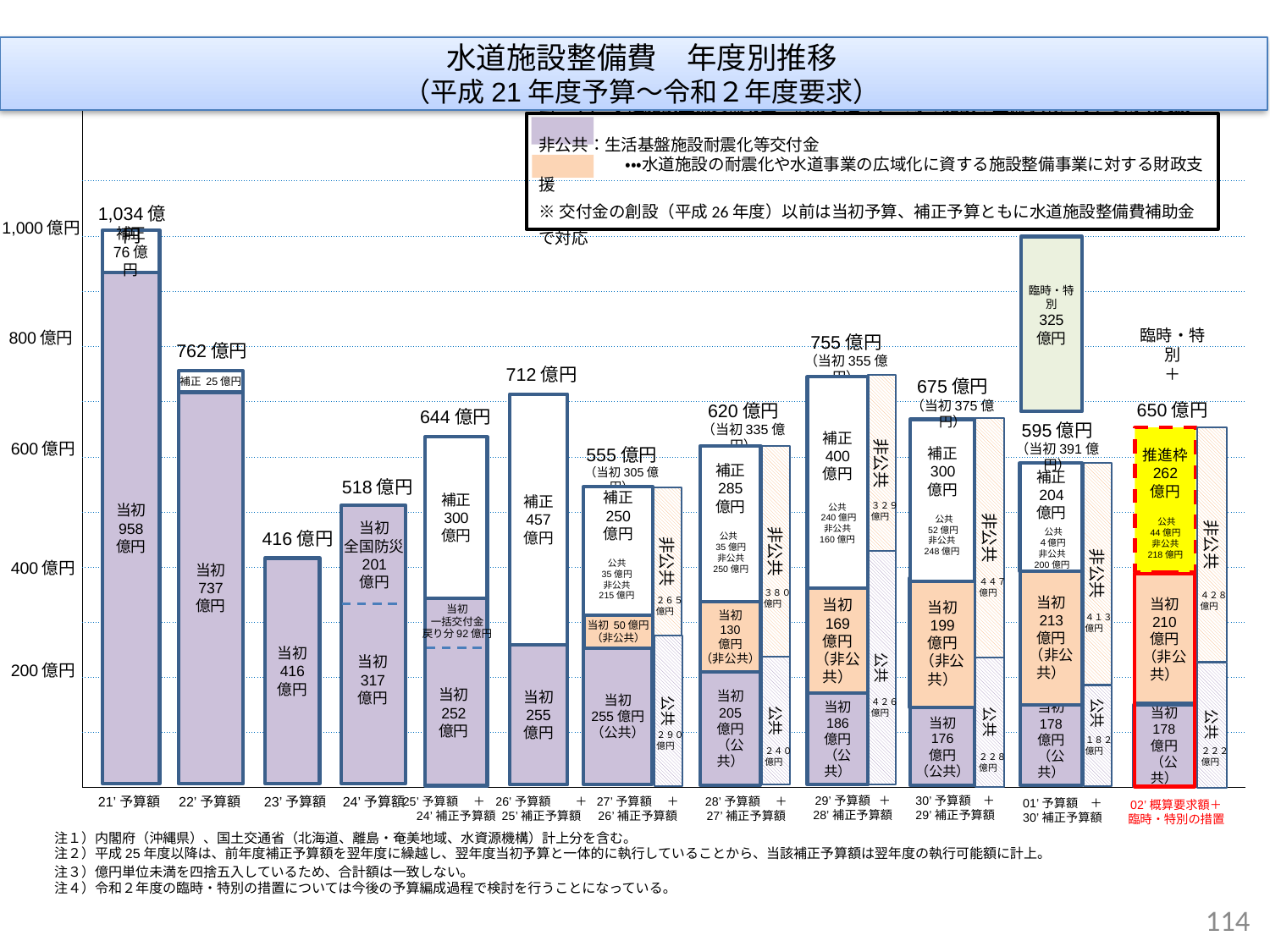

|  |
| --- |
|  |
|  |
|  |
|  |
|  |
|  |
|  |
|  |
|  |
|  |
|  |
# 水道施設整備費　年度別推移 （平成21年度予算～令和２年度要求）

公　  共：水道施設整備費補助金・・・簡易水道やダム等の施設の整備事業に対する財政支援

非公共：生活基盤施設耐震化等交付金
　　　　　 ・・・水道施設の耐震化や水道事業の広域化に資する施設整備事業に対する財政支援
※交付金の創設（平成26年度）以前は当初予算、補正予算ともに水道施設整備費補助金で対応

1,034億円
1,000億円
補正
76億円
臨時・特別
325
億円

当初
958
億円
800億円
755億円
（当初355億円）
762億円
臨時・特別
＋
712億円
675億円
（当初375億円）
補正 25億円
非公共

補正
400
億円

当初
737
億円
650億円
620億円
（当初335億円）
補正
457
億円
644億円
595億円
（当初391億円）
非公共

推進枠
262
億円

非公共
600億円
555億円
（当初305億円）
補正
300
億円
補正
300
億円

補正
285
億円

非公共
補正
204
億円

非公共

518億円
補正
250
億円

非公共
３２９
億円
　公共
 240億円
非公共
160億円

　　公共
 52億円
非公共
248億円
　　公共
44億円
非公共
218億円
当初
全国防災
201
億円
　　公共
４億円
非公共
200億円
416億円
 公共
35億円
非公共
250億円
公共
　　公共
35億円
非公共
215億円
400億円
当初
416
億円
当初
213
億円
（非公共）
４４７
億円

当初
210
億円
（非公共）
当初
199
億円
（非公共）
３８０
億円
４２８
億円
当初
169
億円
（非公共）
２６５
億円
当初
一括交付金
戻り分92億円

当初
130
億円
（非公共）
４１３
億円
当初 50億円
（非公共）
公共
当初
255
億円
当初
317
億円
当初
255億円
（公共）
200億円
公共
公共
公共
当初
205
億円
（公共）
当初
252
億円
公共
４２６
億円
当初
178
億円
（公共）
当初
186
億円
（公共）
当初
178
億円
（公共）
当初
176
億円
（公共）
２９０
億円
１８２
億円
２２２
億円
２４０
億円
２２８
億円
29’予算額   ＋
28’補正予算額
30’予算額　＋
29’補正予算額
25’予算額　 ＋
24’補正予算額
26’予算額　　＋
25’補正予算額
27’予算額 　＋
26’補正予算額
21’予算額
22’予算額
23’予算額
24’予算額
28’予算額　 ＋
27’補正予算額
01’予算額　＋
30’補正予算額
02’概算要求額＋
臨時・特別の措置
注１）内閣府（沖縄県）、国土交通省（北海道、離島・奄美地域、水資源機構）計上分を含む。
注２）平成25年度以降は、前年度補正予算額を翌年度に繰越し、翌年度当初予算と一体的に執行していることから、当該補正予算額は翌年度の執行可能額に計上。
注３）億円単位未満を四捨五入しているため、合計額は一致しない。
注４）令和２年度の臨時・特別の措置については今後の予算編成過程で検討を行うことになっている。
114